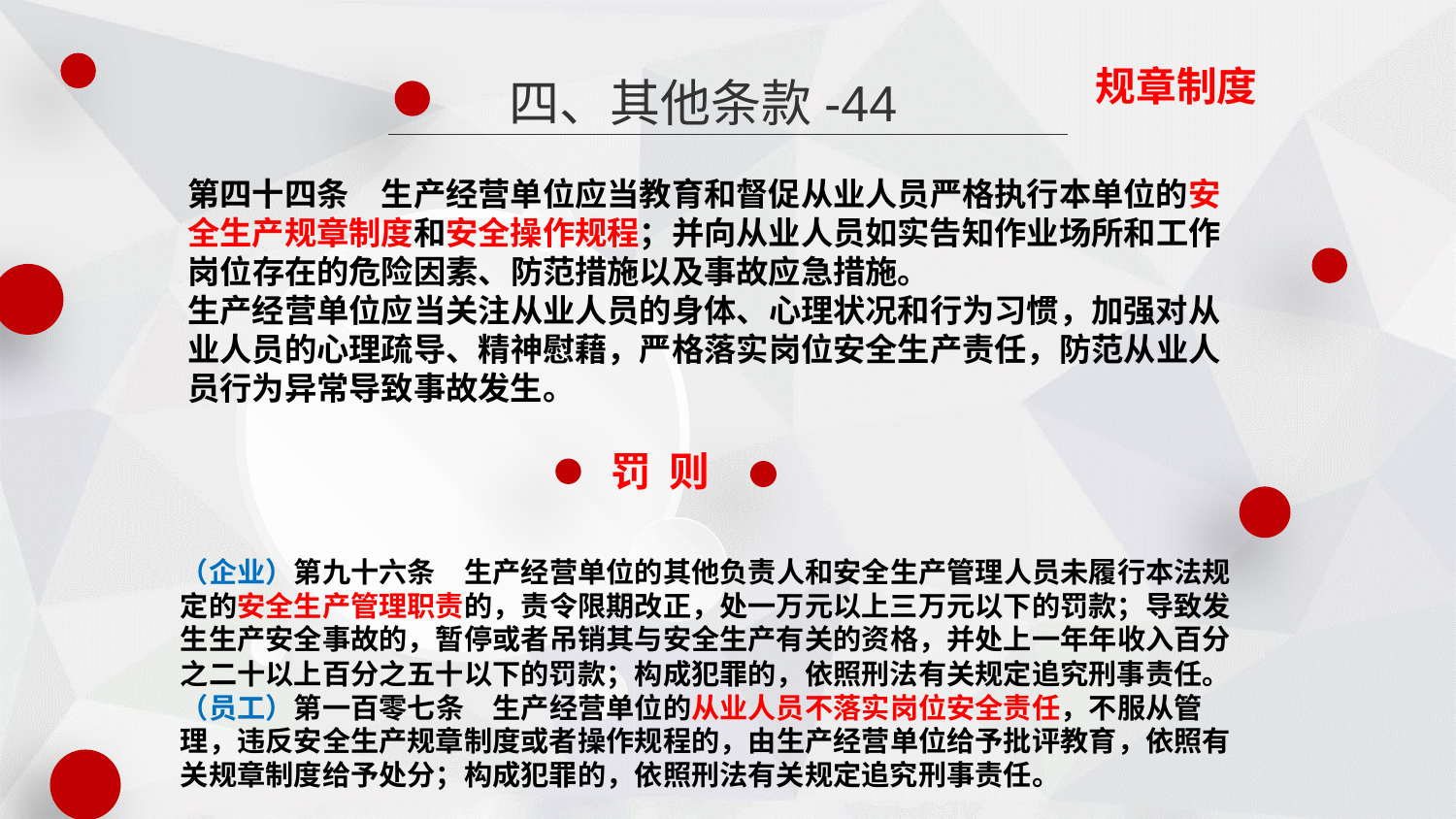

规章制度
四、其他条款-44

第四十四条　生产经营单位应当教育和督促从业人员严格执行本单位的安全生产规章制度和安全操作规程；并向从业人员如实告知作业场所和工作岗位存在的危险因素、防范措施以及事故应急措施。
生产经营单位应当关注从业人员的身体、心理状况和行为习惯，加强对从业人员的心理疏导、精神慰藉，严格落实岗位安全生产责任，防范从业人员行为异常导致事故发生。

罚  则

（企业）第九十六条　生产经营单位的其他负责人和安全生产管理人员未履行本法规定的安全生产管理职责的，责令限期改正，处一万元以上三万元以下的罚款；导致发生生产安全事故的，暂停或者吊销其与安全生产有关的资格，并处上一年年收入百分之二十以上百分之五十以下的罚款；构成犯罪的，依照刑法有关规定追究刑事责任。
（员工）第一百零七条　生产经营单位的从业人员不落实岗位安全责任，不服从管理，违反安全生产规章制度或者操作规程的，由生产经营单位给予批评教育，依照有关规章制度给予处分；构成犯罪的，依照刑法有关规定追究刑事责任。